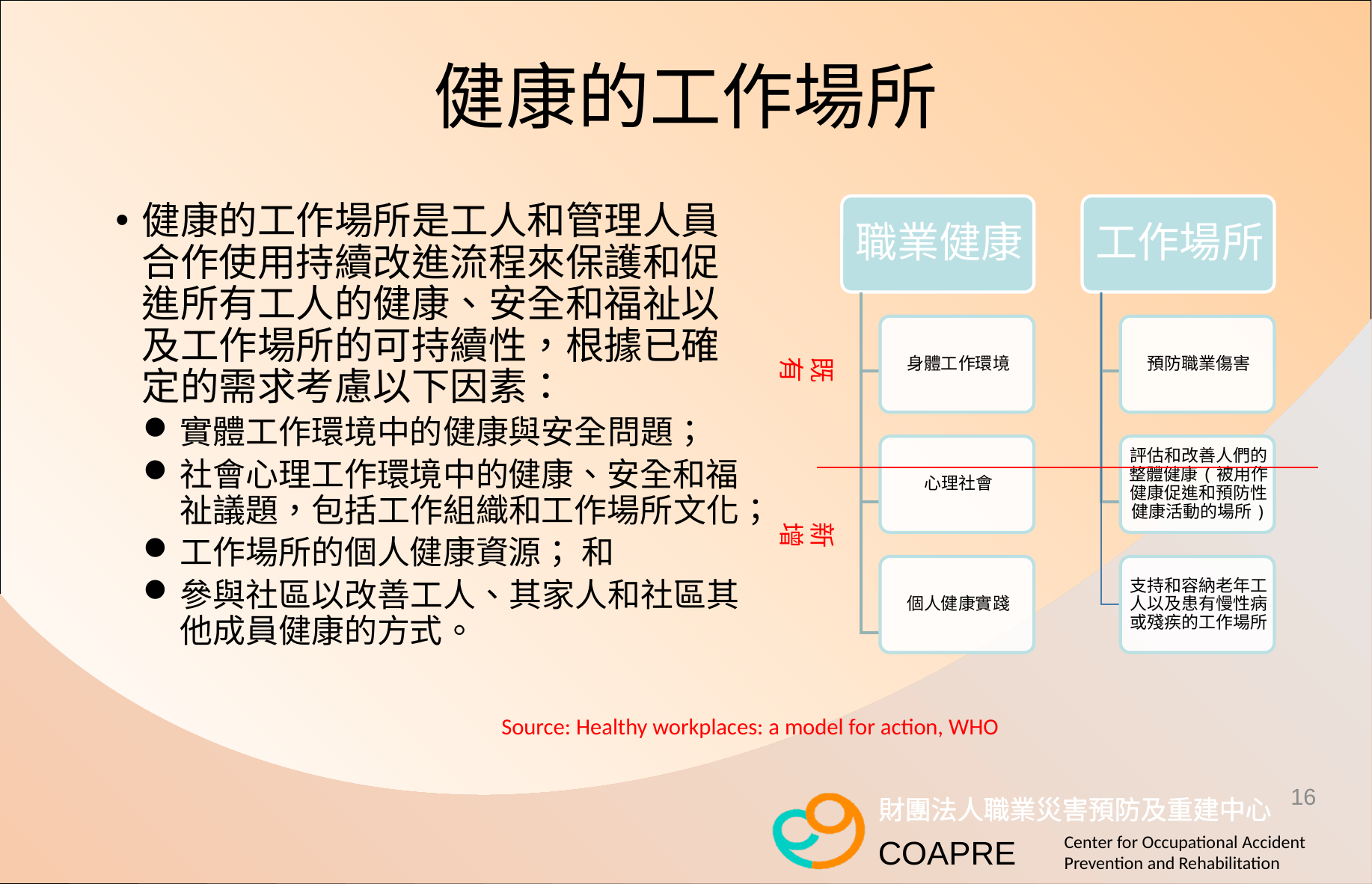

# 健康的工作場所
健康的工作場所是工人和管理人員合作使用持續改進流程來保護和促進所有工人的健康、安全和福祉以及工作場所的可持續性，根據已確定的需求考慮以下因素：
實體工作環境中的健康與安全問題；
社會心理工作環境中的健康、安全和福祉議題，包括工作組織和工作場所文化；
工作場所的個人健康資源； 和
參與社區以改善工人、其家人和社區其他成員健康的方式。
職業健康
身體工作環境
心理社會
個人健康實踐
工作場所
預防職業傷害
評估和改善人們的整體健康(被用作健康促進和預防性健康活動的場所)
支持和容納老年工人以及患有慢性病或殘疾的工作場所
既有
新增
Source: Healthy workplaces: a model for action, WHO
16